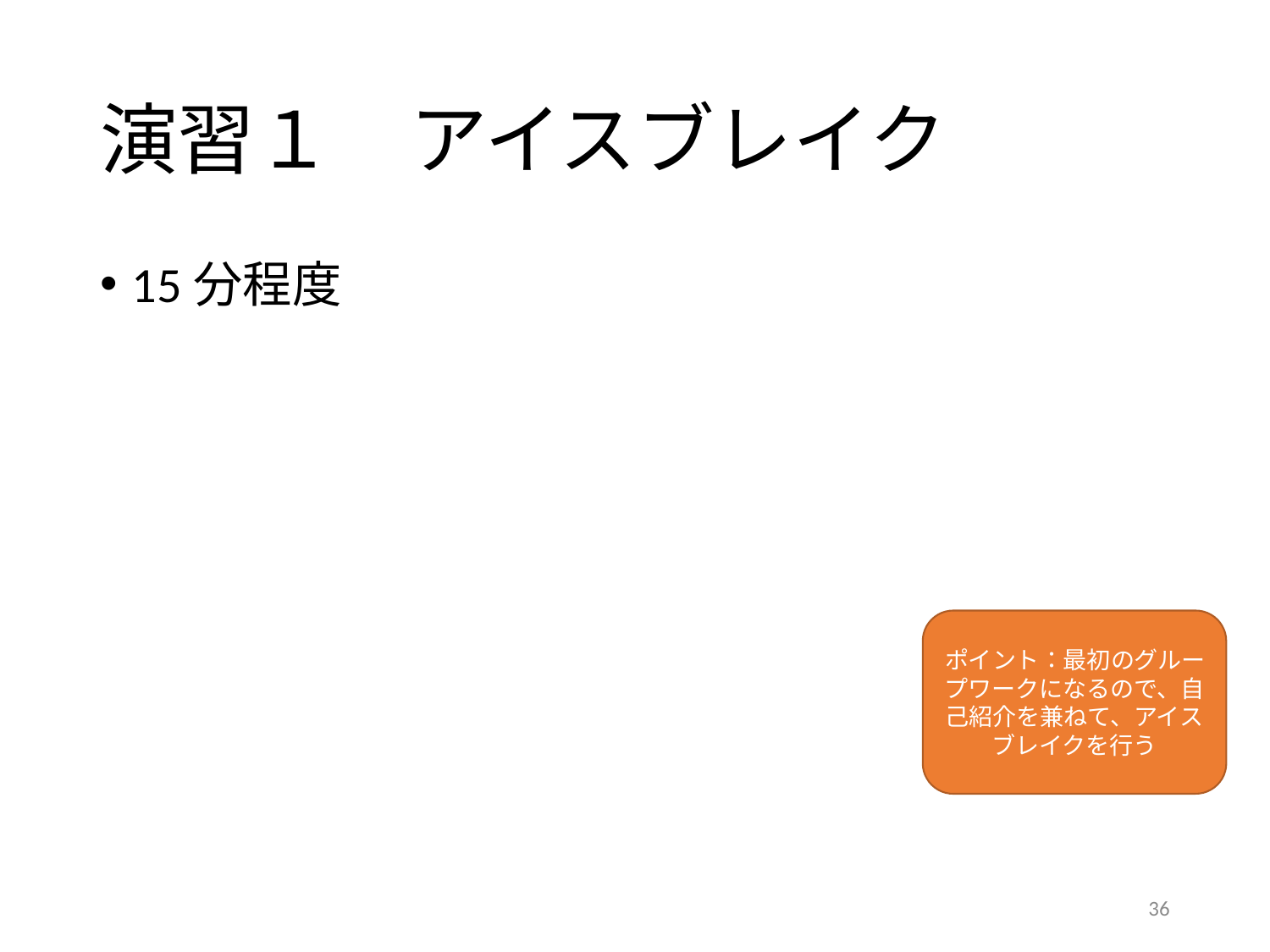

# 演習１　アイスブレイク
15分程度
ポイント：最初のグループワークになるので、自己紹介を兼ねて、アイスブレイクを行う
36